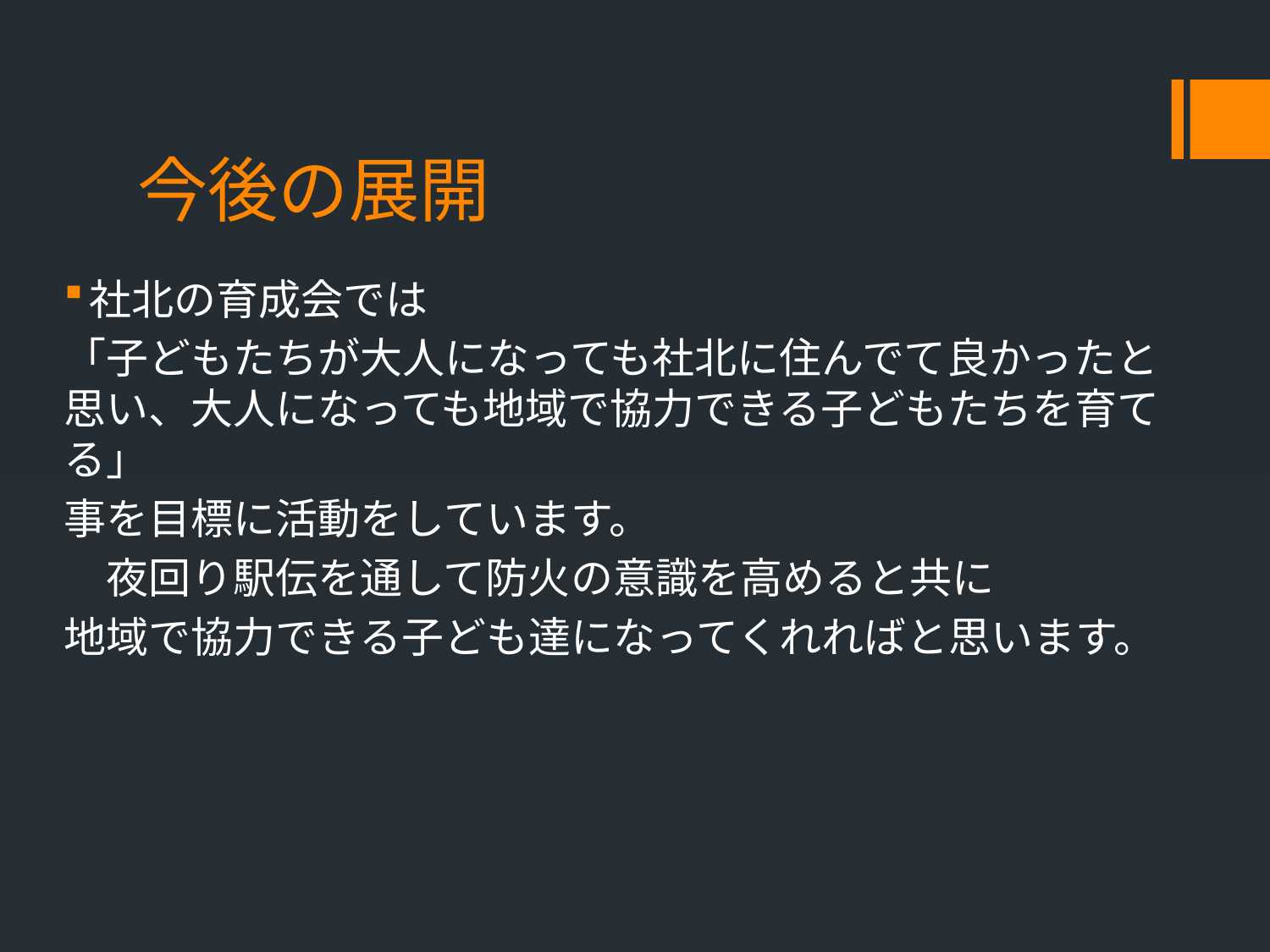

# 今後の展開
社北の育成会では
「子どもたちが大人になっても社北に住んでて良かったと思い、大人になっても地域で協力できる子どもたちを育てる」
事を目標に活動をしています。
　夜回り駅伝を通して防火の意識を高めると共に
地域で協力できる子ども達になってくれればと思います。